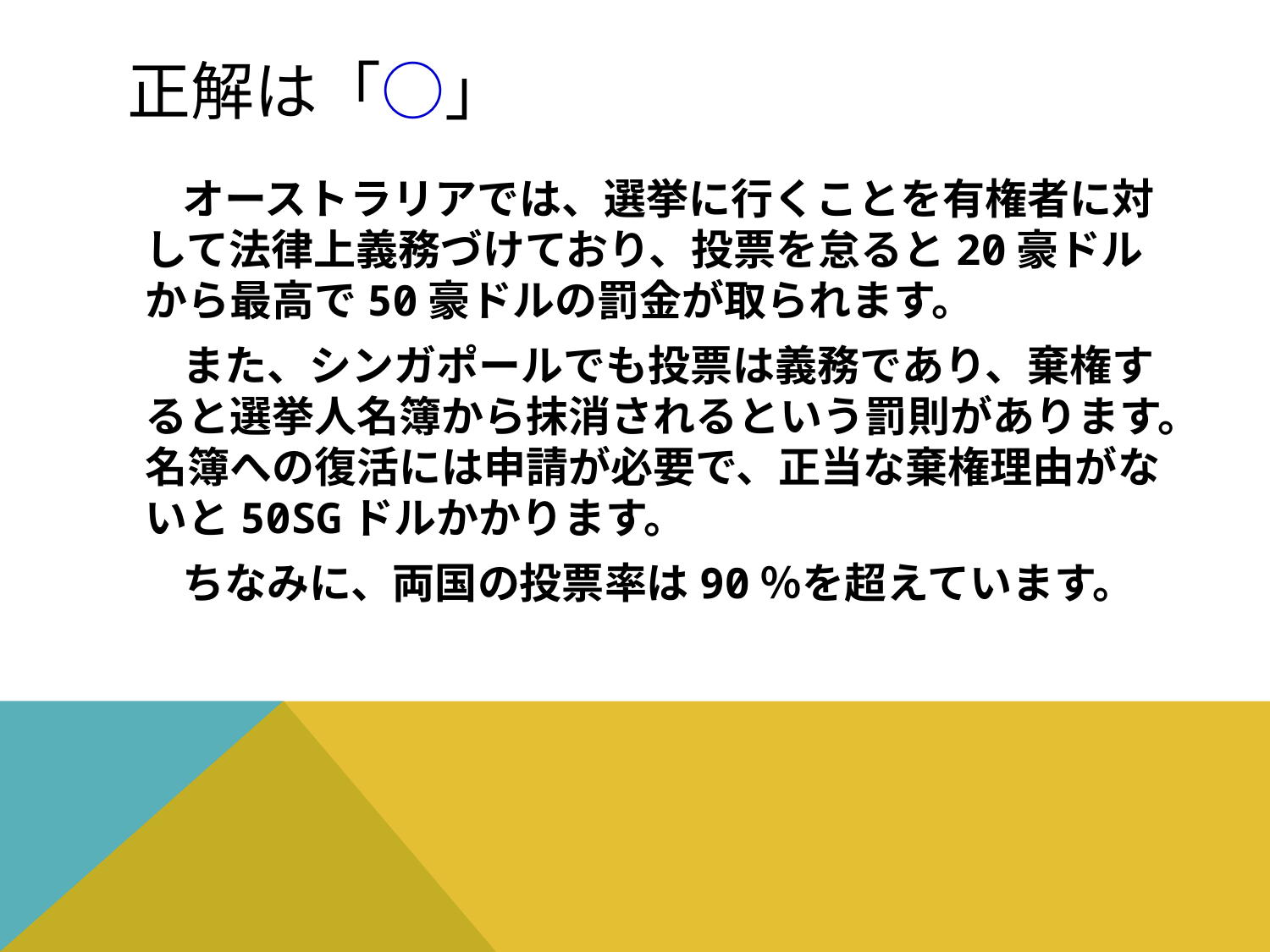

# 正解は「○」
　　オーストラリアでは、選挙に行くことを有権者に対して法律上義務づけており、投票を怠ると20豪ドルから最高で50豪ドルの罰金が取られます。
　　また、シンガポールでも投票は義務であり、棄権すると選挙人名簿から抹消されるという罰則があります。名簿への復活には申請が必要で、正当な棄権理由がないと50SGドルかかります。
　　ちなみに、両国の投票率は90％を超えています。